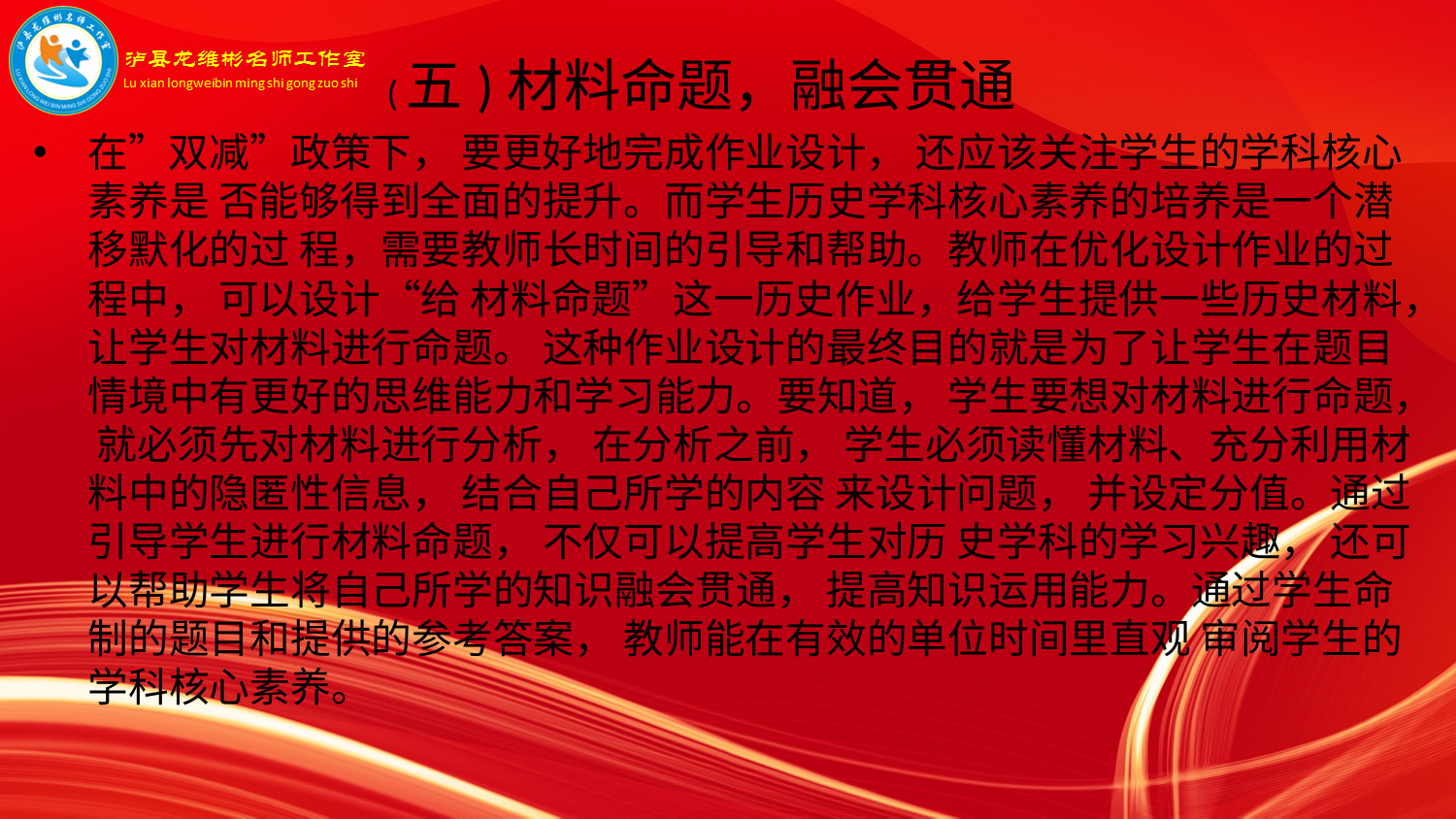

(五)材料命题，融会贯通
在”双减”政策下， 要更好地完成作业设计， 还应该关注学生的学科核心素养是 否能够得到全面的提升。而学生历史学科核心素养的培养是一个潜移默化的过 程，需要教师长时间的引导和帮助。教师在优化设计作业的过程中， 可以设计“给 材料命题”这一历史作业，给学生提供一些历史材料，让学生对材料进行命题。 这种作业设计的最终目的就是为了让学生在题目情境中有更好的思维能力和学习能力。要知道， 学生要想对材料进行命题， 就必须先对材料进行分析， 在分析之前， 学生必须读懂材料、充分利用材料中的隐匿性信息， 结合自己所学的内容 来设计问题， 并设定分值。通过引导学生进行材料命题， 不仅可以提高学生对历 史学科的学习兴趣， 还可以帮助学生将自己所学的知识融会贯通， 提高知识运用能力。通过学生命制的题目和提供的参考答案， 教师能在有效的单位时间里直观 审阅学生的学科核心素养。